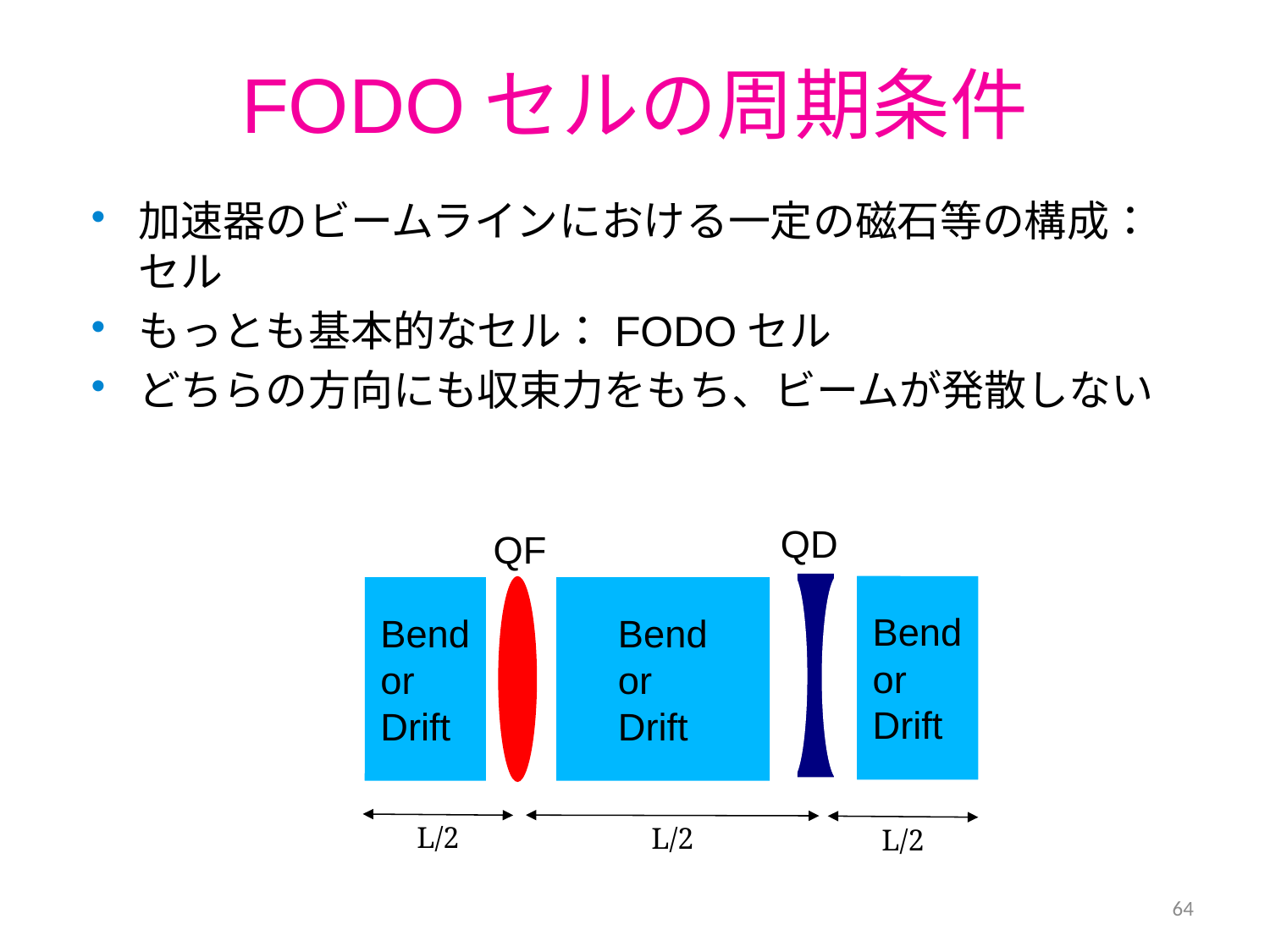

# FODOセルの周期条件
加速器のビームラインにおける一定の磁石等の構成：セル
もっとも基本的なセル：FODOセル
どちらの方向にも収束力をもち、ビームが発散しない

QD
QF

Bend
or
Drift
Bend
or
Drift
Bend
or
Drift

L/2

L/2

L/2

64